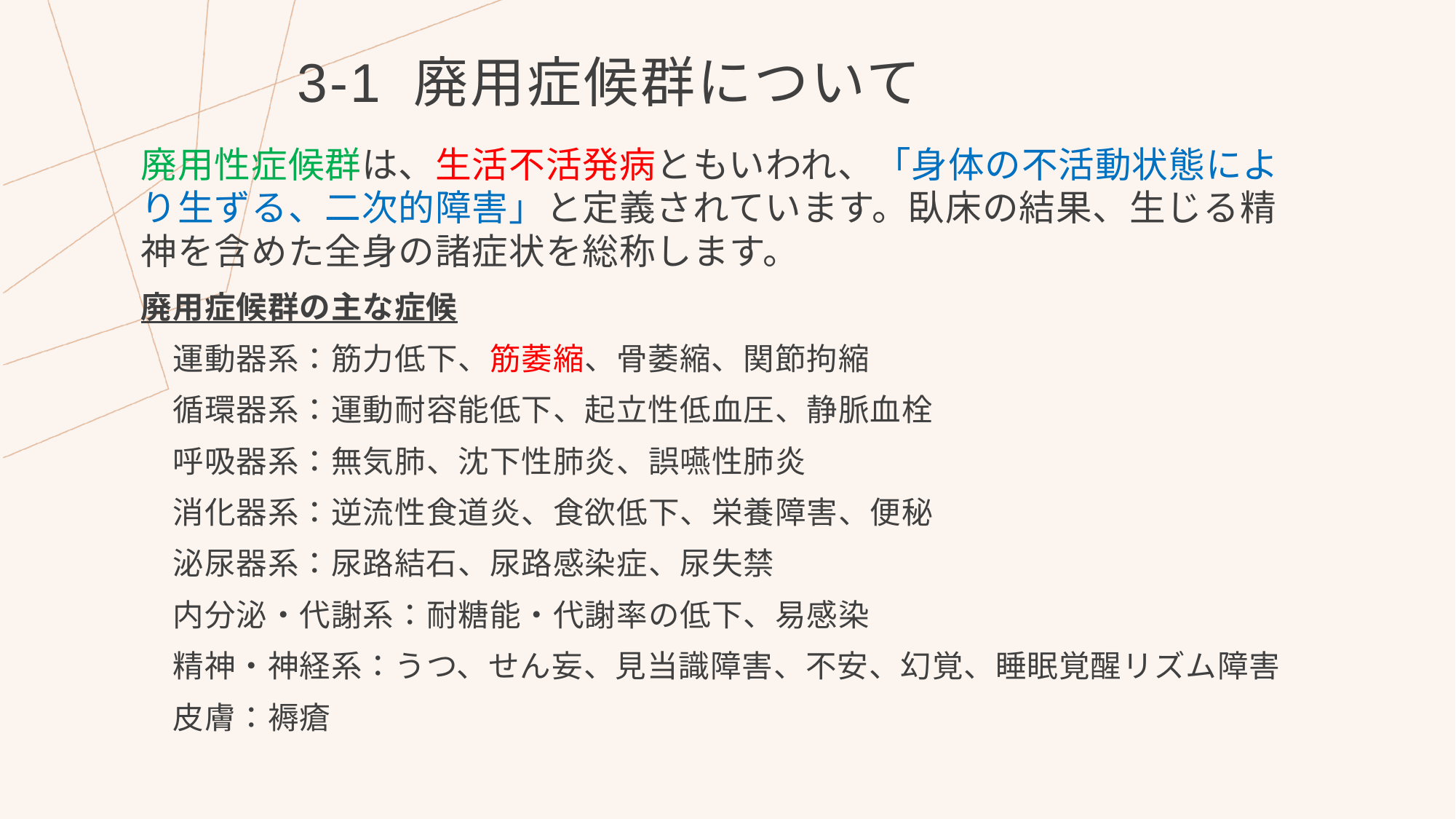

# 3-1 廃用症候群について
廃用性症候群は、生活不活発病ともいわれ、「身体の不活動状態により生ずる、二次的障害」と定義されています。臥床の結果、生じる精神を含めた全身の諸症状を総称します。

廃用症候群の主な症候
　運動器系：筋力低下、筋萎縮、骨萎縮、関節拘縮
　循環器系：運動耐容能低下、起立性低血圧、静脈血栓
　呼吸器系：無気肺、沈下性肺炎、誤嚥性肺炎
　消化器系：逆流性食道炎、食欲低下、栄養障害、便秘
　泌尿器系：尿路結石、尿路感染症、尿失禁
　内分泌・代謝系：耐糖能・代謝率の低下、易感染
　精神・神経系：うつ、せん妄、見当識障害、不安、幻覚、睡眠覚醒リズム障害
　皮膚：褥瘡